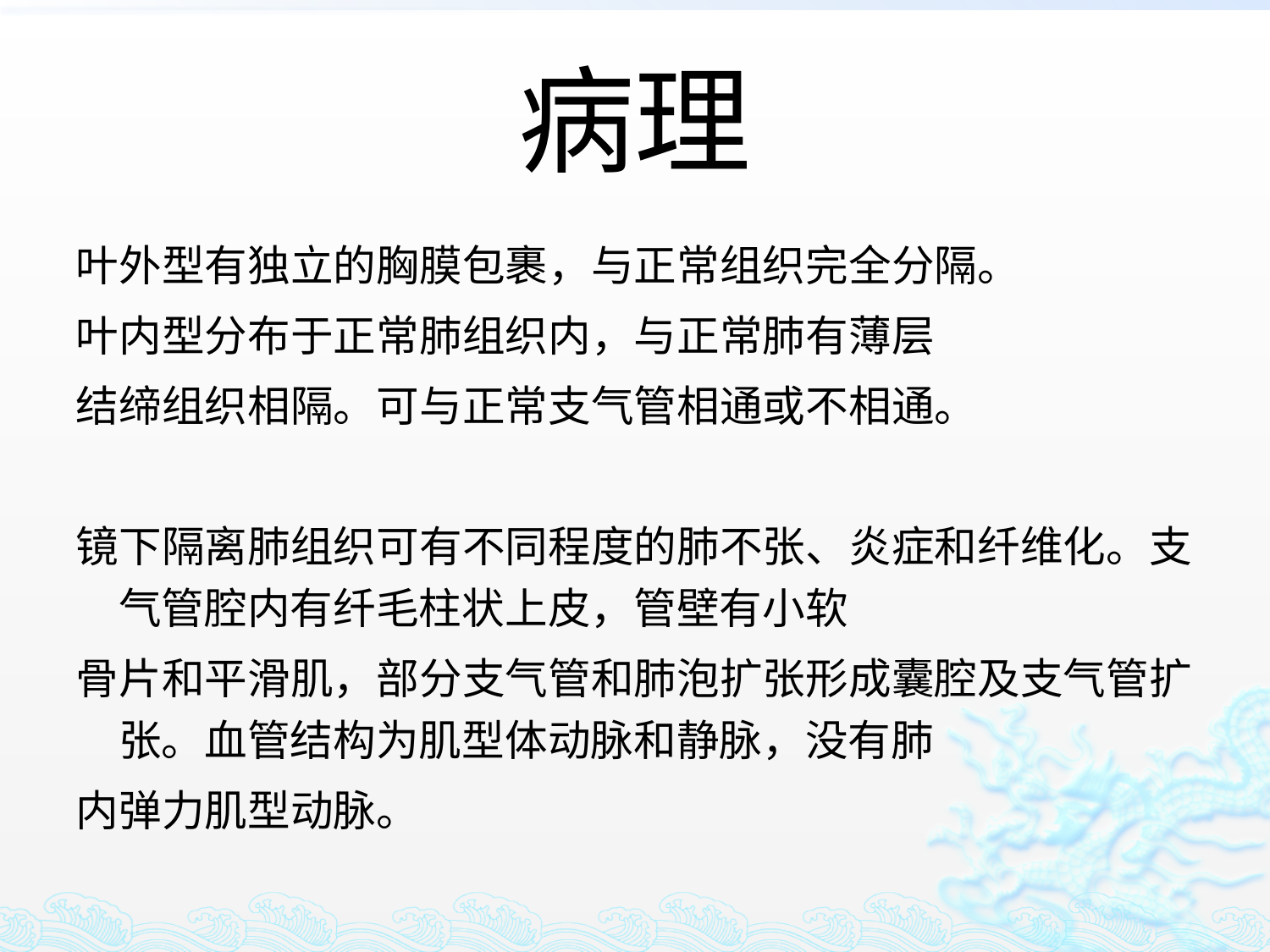

# 病理
叶外型有独立的胸膜包裹，与正常组织完全分隔。
叶内型分布于正常肺组织内，与正常肺有薄层
结缔组织相隔。可与正常支气管相通或不相通。

镜下隔离肺组织可有不同程度的肺不张、炎症和纤维化。支气管腔内有纤毛柱状上皮，管壁有小软
骨片和平滑肌，部分支气管和肺泡扩张形成囊腔及支气管扩张。血管结构为肌型体动脉和静脉，没有肺
内弹力肌型动脉。